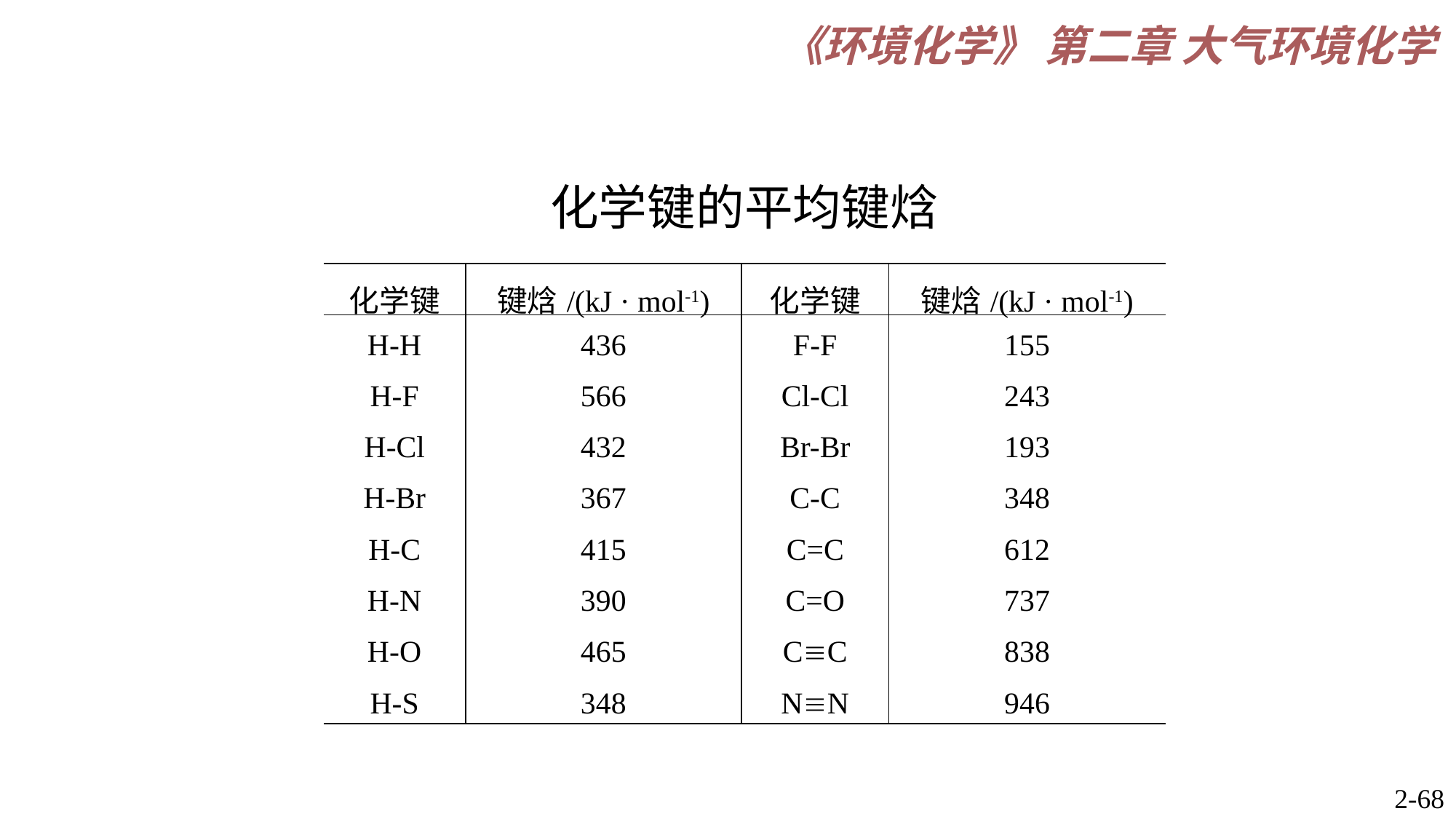

化学键的平均键焓
| 化学键 | 键焓/(kJ · mol-1) | 化学键 | 键焓/(kJ · mol-1) |
| --- | --- | --- | --- |
| H-H | 436 | F-F | 155 |
| H-F | 566 | Cl-Cl | 243 |
| H-Cl | 432 | Br-Br | 193 |
| H-Br | 367 | C-C | 348 |
| H-C | 415 | C=C | 612 |
| H-N | 390 | C=O | 737 |
| H-O | 465 | C≡C | 838 |
| H-S | 348 | N≡N | 946 |
2-68